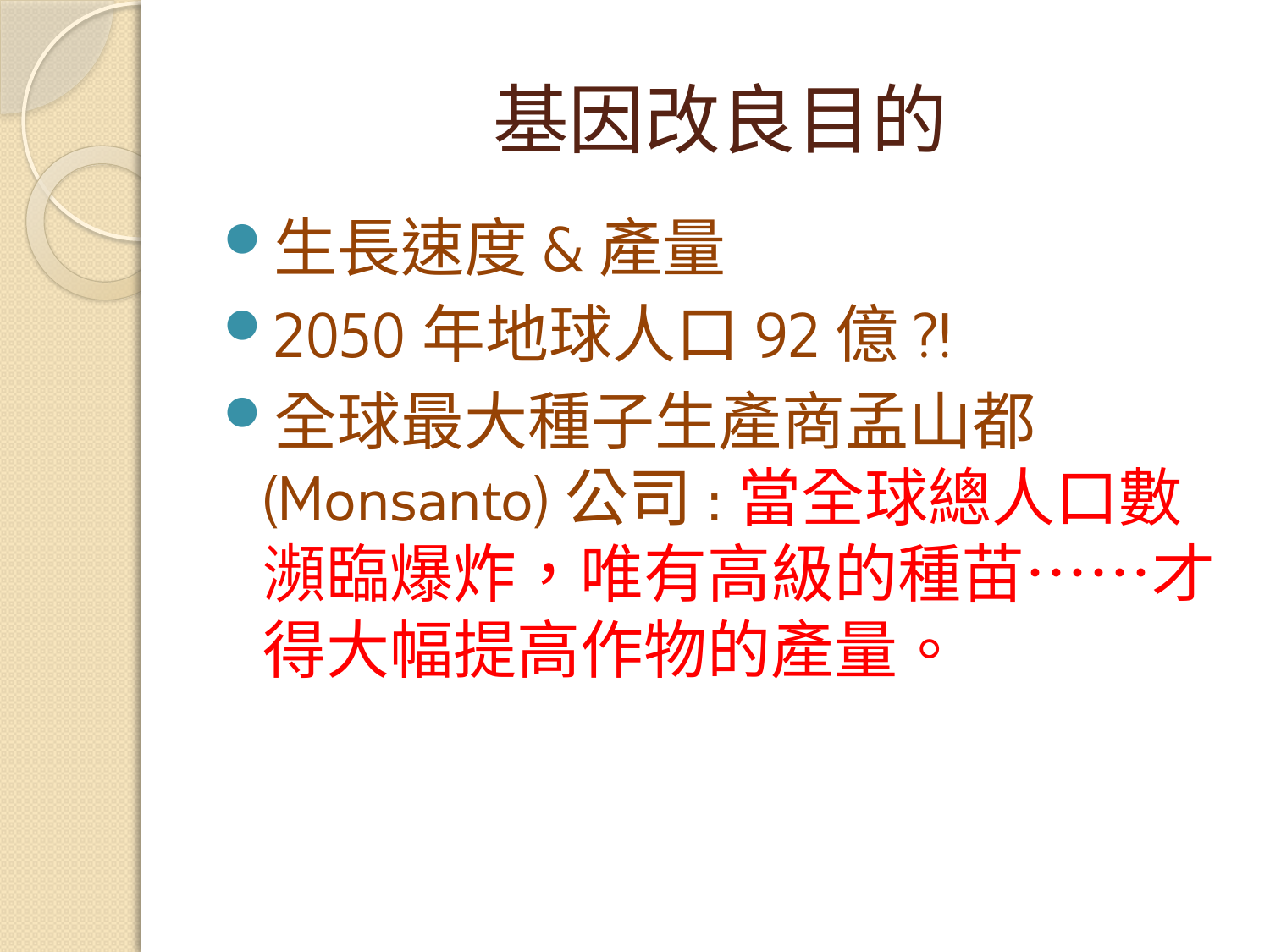

# 基因改良目的
生長速度&產量
2050年地球人口92億?!
全球最大種子生產商孟山都(Monsanto)公司:當全球總人口數瀕臨爆炸，唯有高級的種苗……才得大幅提高作物的產量。